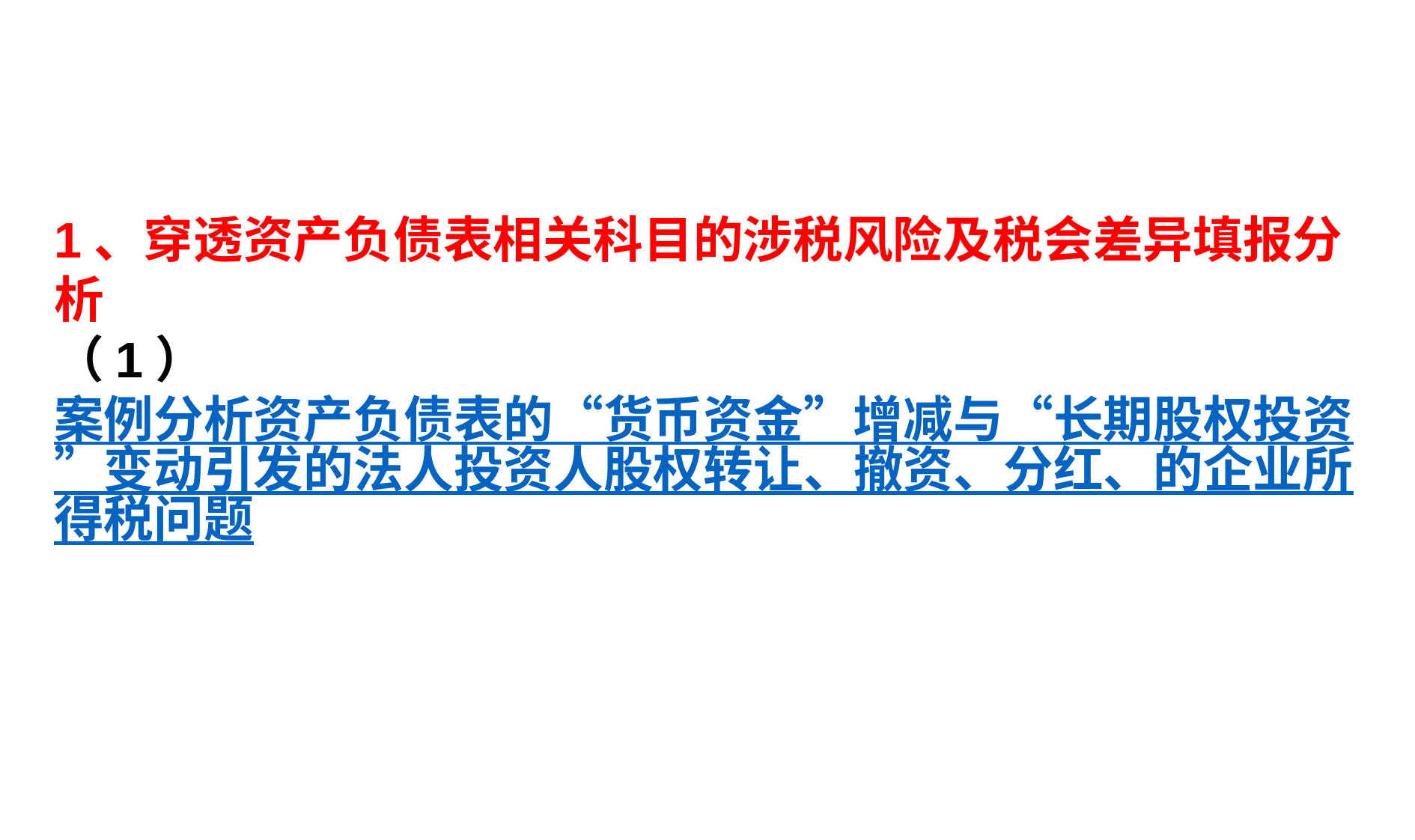

1、穿透资产负债表相关科目的涉税风险及税会差异填报分析
（1）案例分析资产负债表的“货币资金”增减与“长期股权投资”变动引发的法人投资人股权转让、撤资、分红、的企业所得税问题